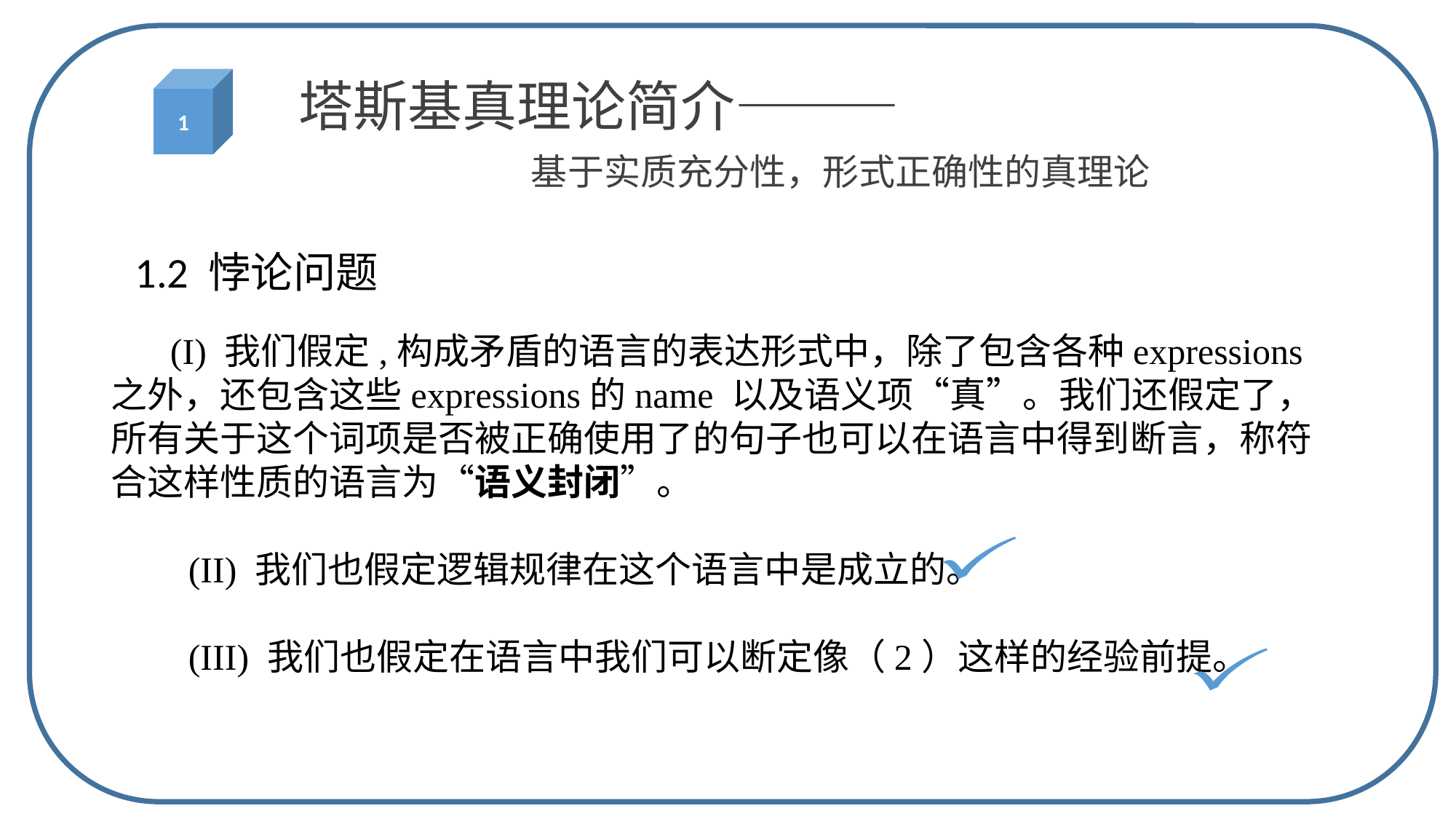

1
塔斯基真理论简介———
                  基于实质充分性，形式正确性的真理论
1.2 悖论问题
   (I) 我们假定,构成矛盾的语言的表达形式中，除了包含各种expressions 之外，还包含这些expressions的name 以及语义项“真”。我们还假定了，所有关于这个词项是否被正确使用了的句子也可以在语言中得到断言，称符合这样性质的语言为“语义封闭”。
     (II) 我们也假定逻辑规律在这个语言中是成立的。
     (III) 我们也假定在语言中我们可以断定像（2）这样的经验前提。